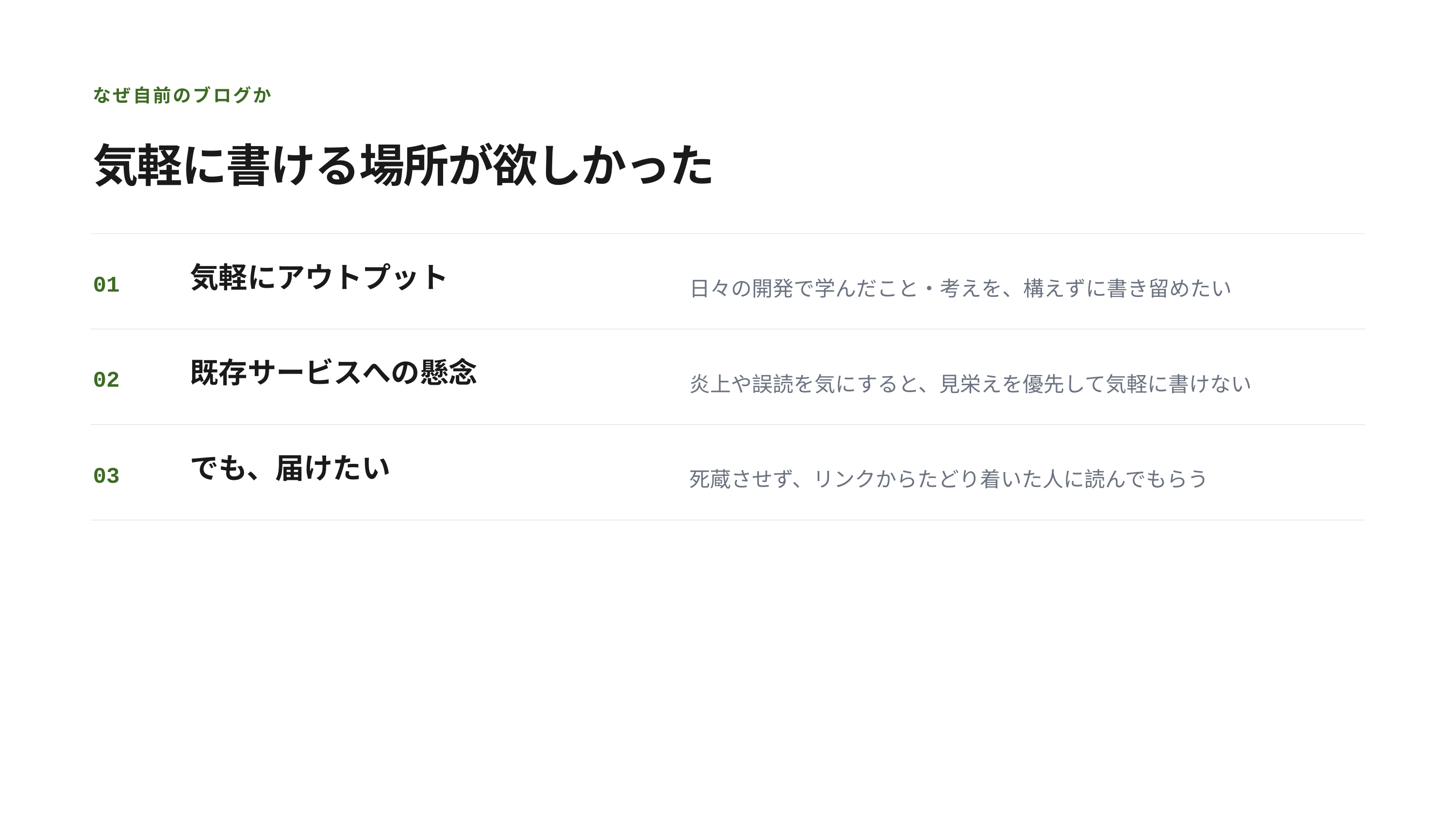

なぜ自前のブログか
気軽に書ける場所が欲しかった

気軽にアウトプット
日々の開発で学んだこと・考えを、構えずに書き留めたい
01

既存サービスへの懸念
炎上や誤読を気にすると、見栄えを優先して気軽に書けない
02

でも、届けたい
死蔵させず、リンクからたどり着いた人に読んでもらう
03